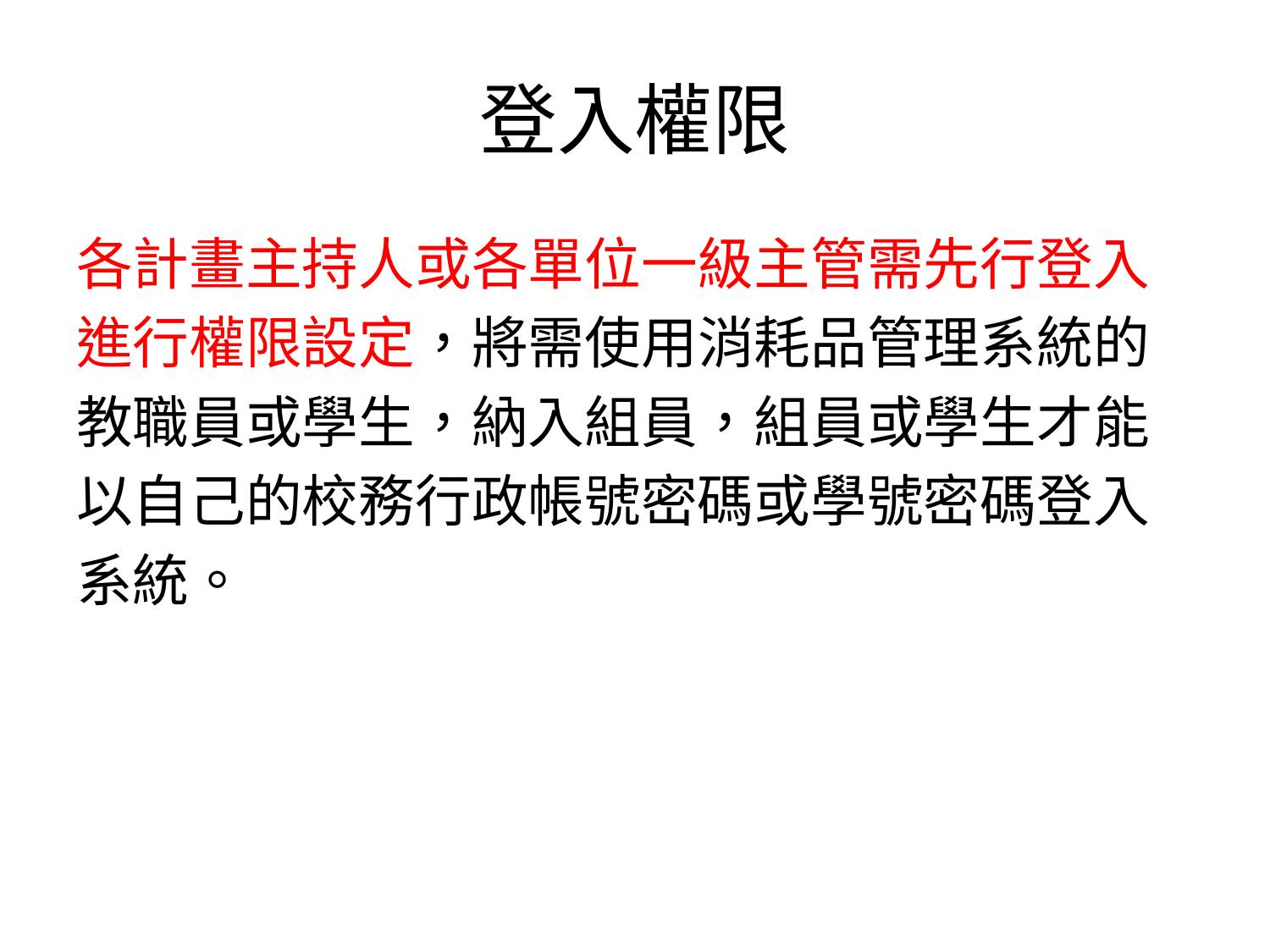

# 登入權限
各計畫主持人或各單位一級主管需先行登入
進行權限設定，將需使用消耗品管理系統的
教職員或學生，納入組員，組員或學生才能
以自己的校務行政帳號密碼或學號密碼登入
系統。